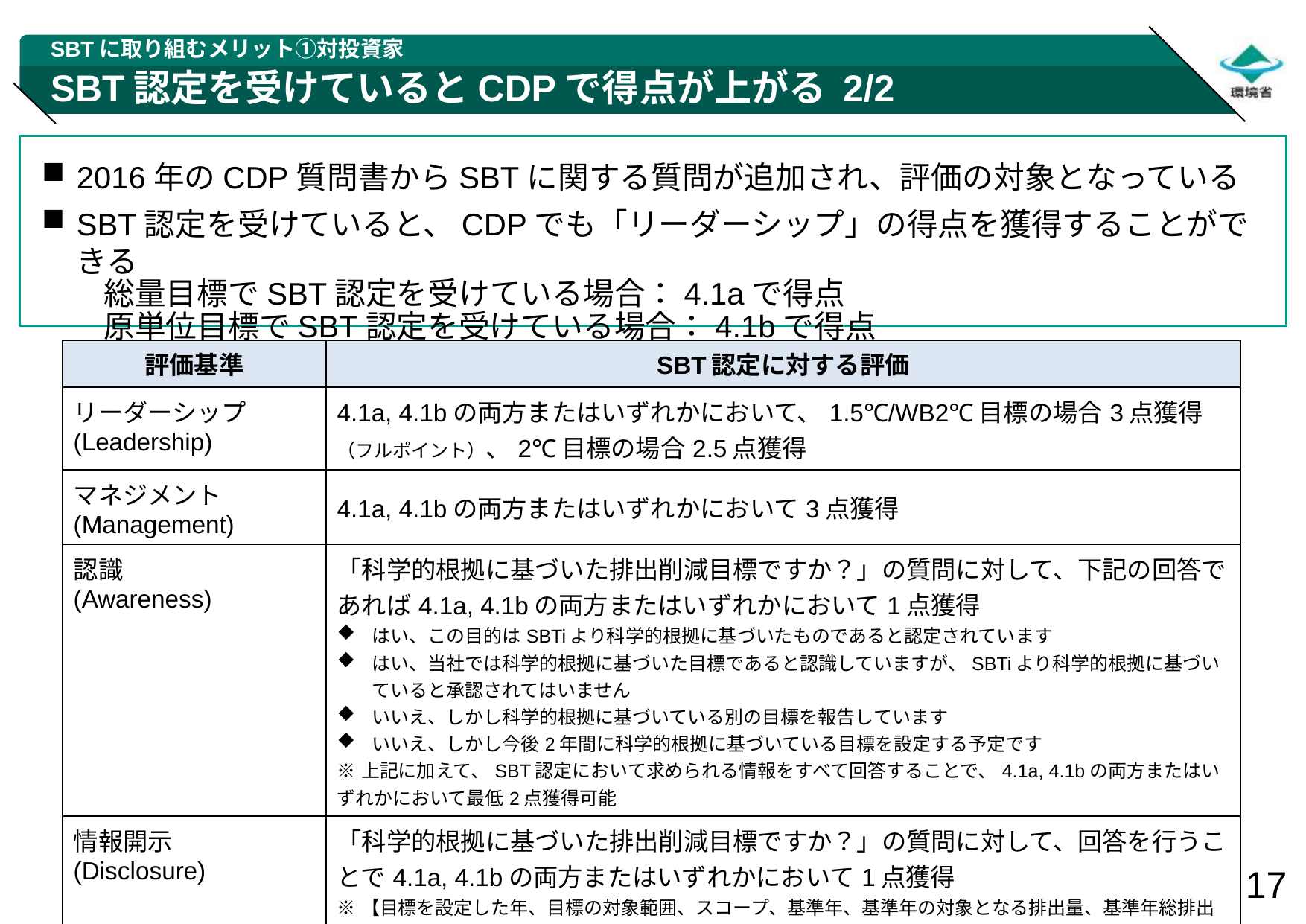

SBTに取り組むメリット①対投資家
# SBT認定を受けているとCDPで得点が上がる 2/2
2016年のCDP質問書からSBTに関する質問が追加され、評価の対象となっている
SBT認定を受けていると、CDPでも「リーダーシップ」の得点を獲得することができる
　　総量目標でSBT認定を受けている場合：4.1aで得点
　　原単位目標でSBT認定を受けている場合：4.1bで得点
| 評価基準 | SBT認定に対する評価 |
| --- | --- |
| リーダーシップ (Leadership) | 4.1a, 4.1bの両方またはいずれかにおいて、1.5℃/WB2℃目標の場合3点獲得（フルポイント）、2℃目標の場合2.5点獲得 |
| マネジメント (Management) | 4.1a, 4.1bの両方またはいずれかにおいて3点獲得 |
| 認識 (Awareness) | 「科学的根拠に基づいた排出削減目標ですか？」の質問に対して、下記の回答であれば4.1a, 4.1bの両方またはいずれかにおいて1点獲得 はい、この目的はSBTiより科学的根拠に基づいたものであると認定されています はい、当社では科学的根拠に基づいた目標であると認識していますが、SBTiより科学的根拠に基づいていると承認されてはいません いいえ、しかし科学的根拠に基づいている別の目標を報告しています いいえ、しかし今後2年間に科学的根拠に基づいている目標を設定する予定です ※上記に加えて、SBT認定において求められる情報をすべて回答することで、4.1a, 4.1bの両方またはいずれかにおいて最低2点獲得可能 |
| 情報開示 (Disclosure) | 「科学的根拠に基づいた排出削減目標ですか？」の質問に対して、回答を行うことで4.1a, 4.1bの両方またはいずれかにおいて1点獲得 ※【目標を設定した年、目標の対象範囲、スコープ、基準年、基準年の対象となる排出量、基準年総排出量のうち目標の対象となる排出量の割合、目標年、基準年からの目標削減率】をすべて回答することが条件 ※上記に加えて、SBT認定において求められる情報をすべて回答することで、4.1a, 4.1bの両方またはいずれかにおいて 12点獲得可能 |